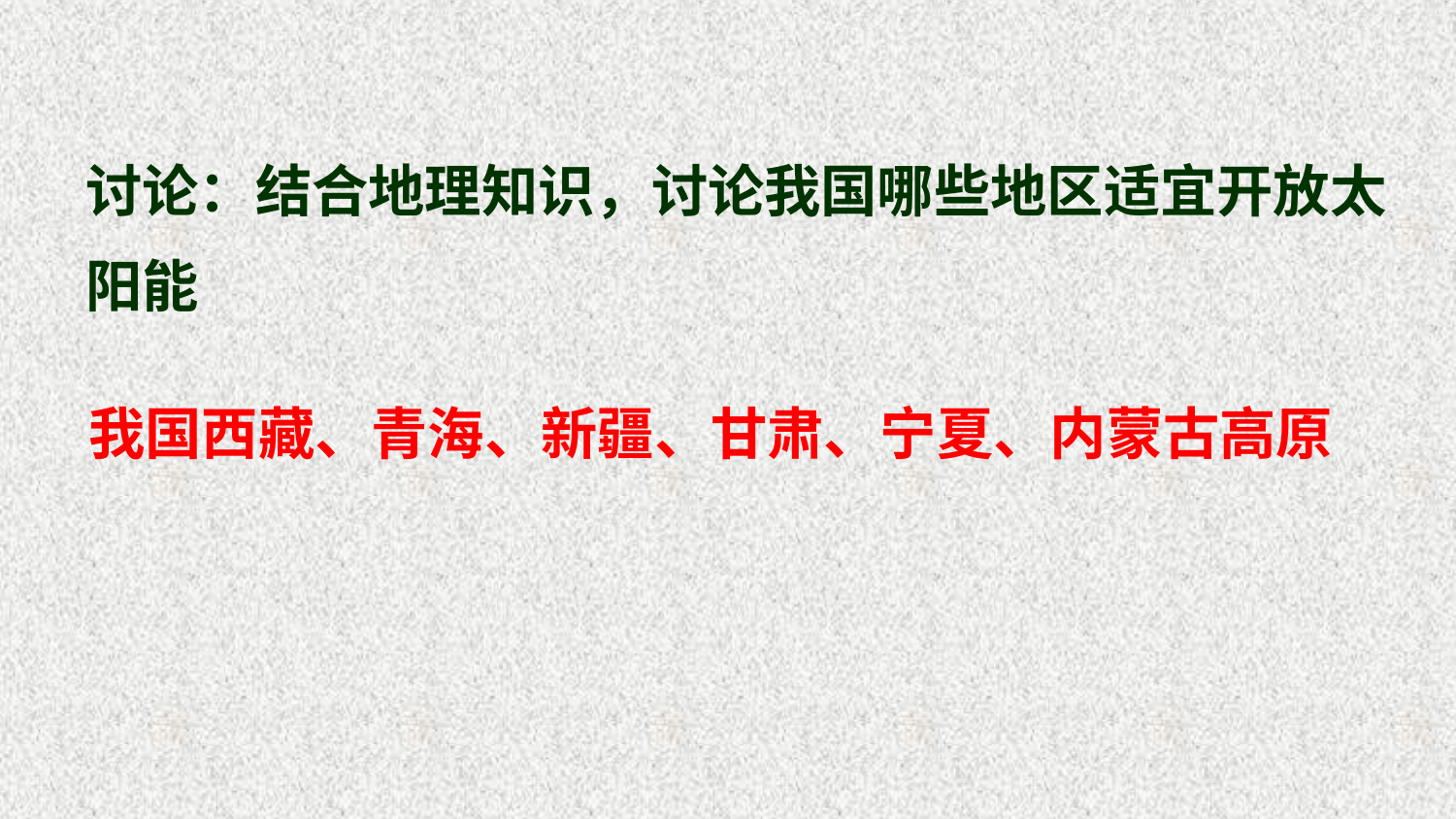

讨论：结合地理知识，讨论我国哪些地区适宜开放太阳能
我国西藏、青海、新疆、甘肃、宁夏、内蒙古高原